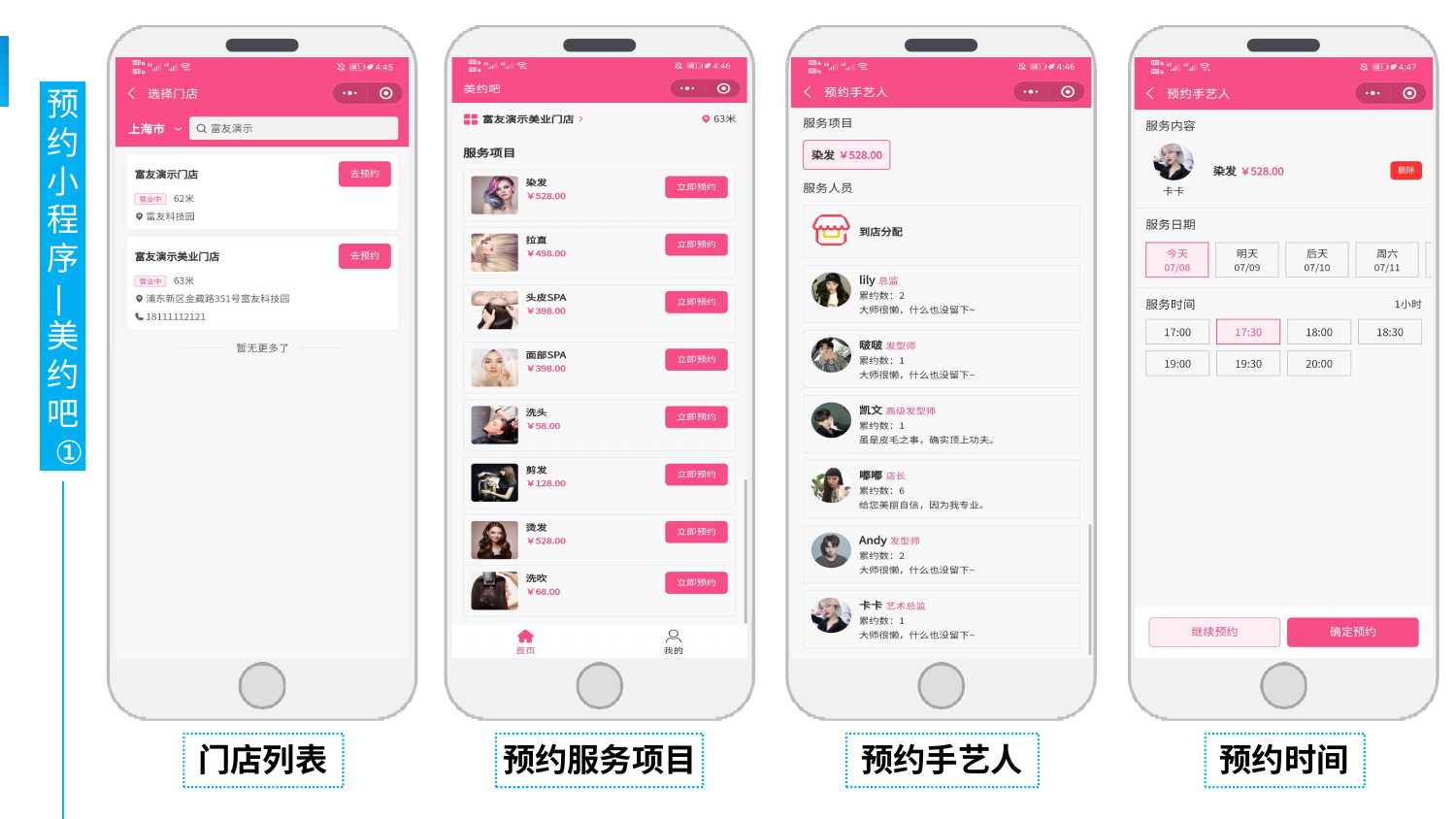

预 约 小 程 序
|  美 约 吧
①

门店列表
预约服务项目
预约手艺人
预约时间